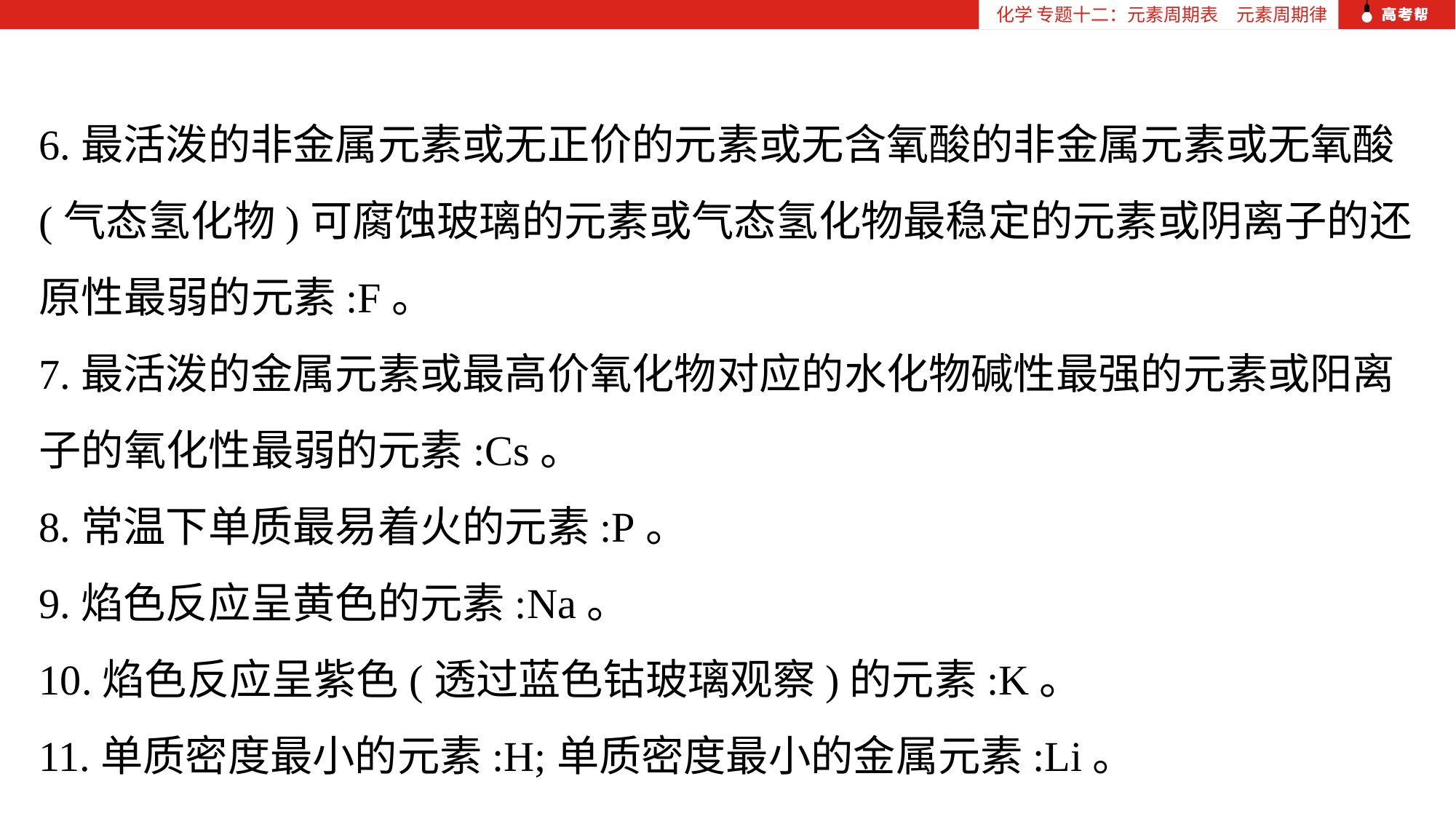

化学 专题十二：元素周期表　元素周期律
6.最活泼的非金属元素或无正价的元素或无含氧酸的非金属元素或无氧酸(气态氢化物)可腐蚀玻璃的元素或气态氢化物最稳定的元素或阴离子的还原性最弱的元素:F。
7.最活泼的金属元素或最高价氧化物对应的水化物碱性最强的元素或阳离子的氧化性最弱的元素:Cs。
8.常温下单质最易着火的元素:P。
9.焰色反应呈黄色的元素:Na。
10.焰色反应呈紫色(透过蓝色钴玻璃观察)的元素:K。
11.单质密度最小的元素:H;单质密度最小的金属元素:Li。